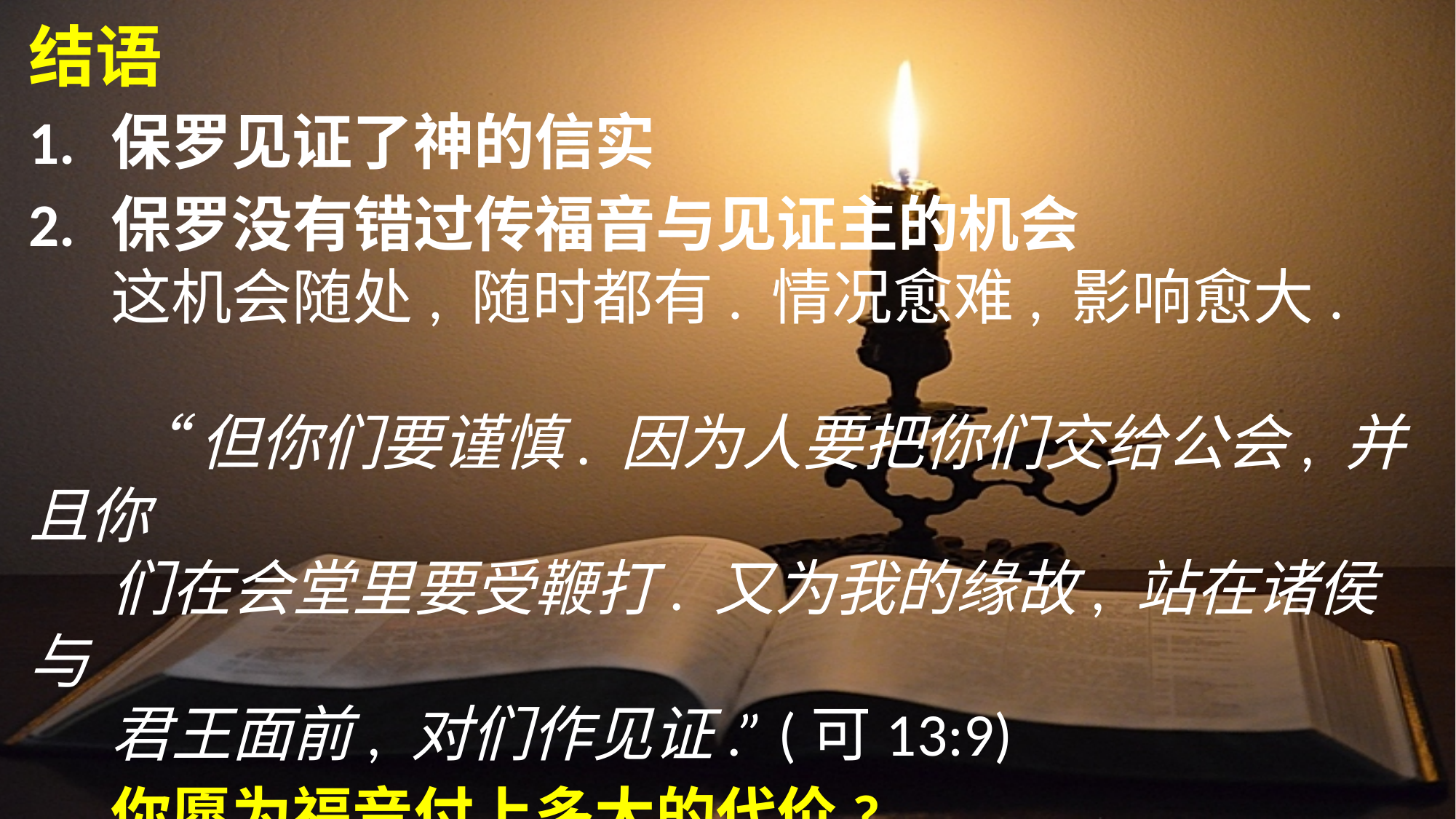

结语
1.	保罗见证了神的信实
2.	保罗没有错过传福音与见证主的机会
	这机会随处, 随时都有. 情况愈难, 影响愈大.
	 “但你们要谨慎. 因为人要把你们交给公会, 并且你
	们在会堂里要受鞭打. 又为我的缘故, 站在诸侯与
	君王面前, 对们作见证.” (可13:9)
	你愿为福音付上多大的代价?